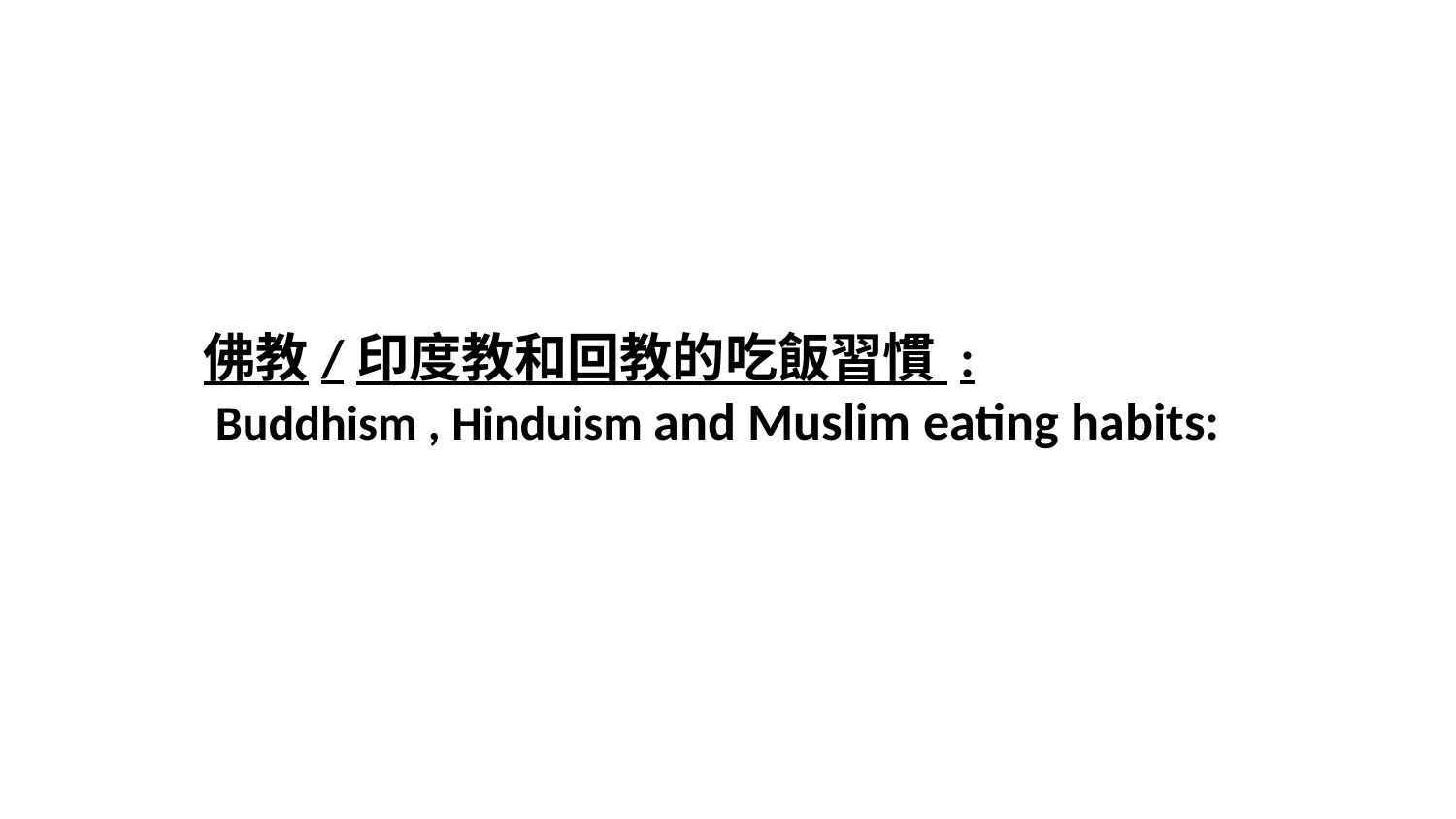

佛教/印度教和回教的吃飯習慣 :
 Buddhism , Hinduism and Muslim eating habits: